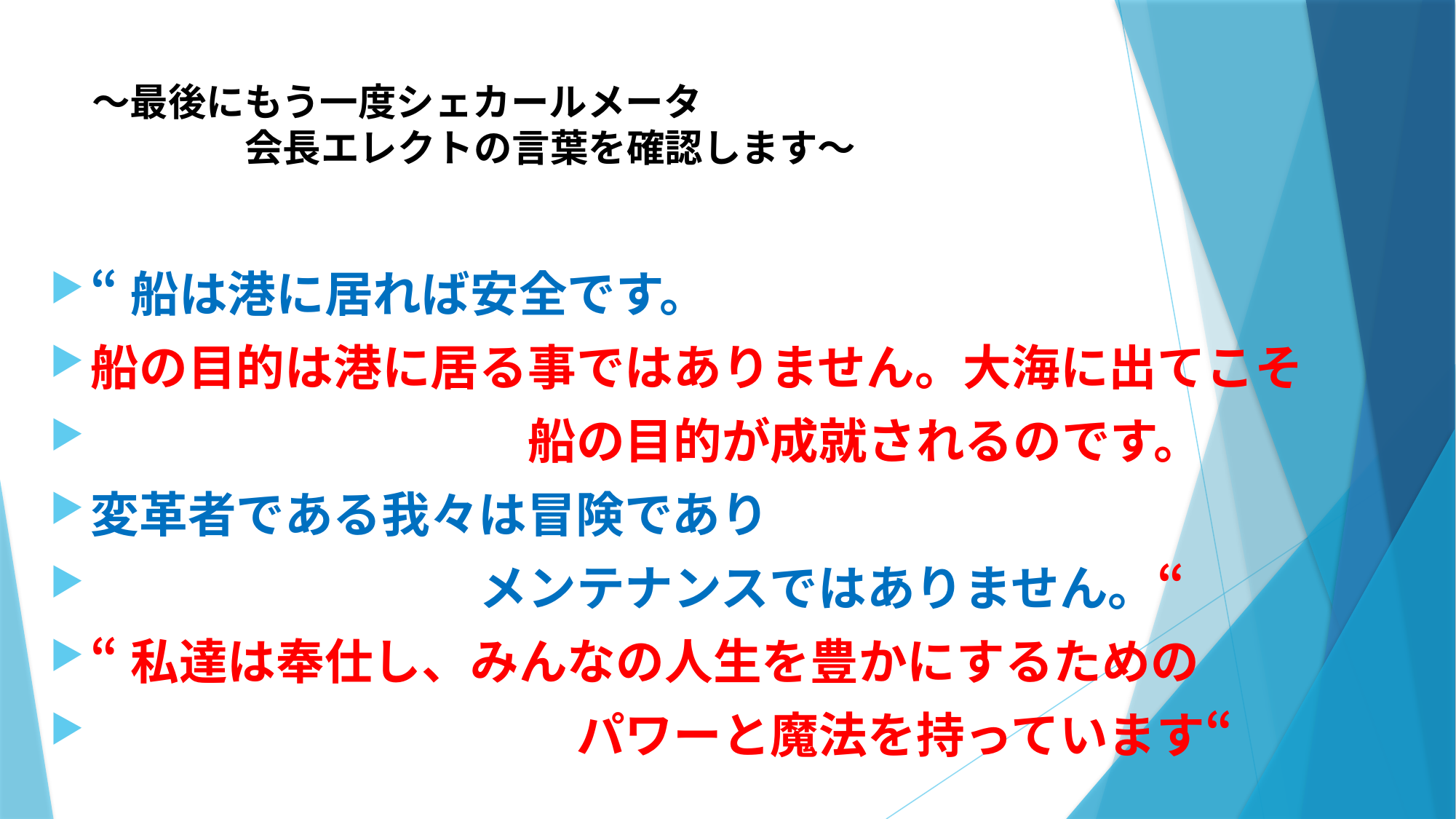

# ～最後にもう一度シェカールメータ 　　　　会長エレクトの言葉を確認します～
“船は港に居れば安全です。
船の目的は港に居る事ではありません。大海に出てこそ
　　　　　　　　　船の目的が成就されるのです。
変革者である我々は冒険であり
　　　　　　　　メンテナンスではありません。“
“私達は奉仕し、みんなの人生を豊かにするための
　　　　　　　　　　パワーと魔法を持っています“